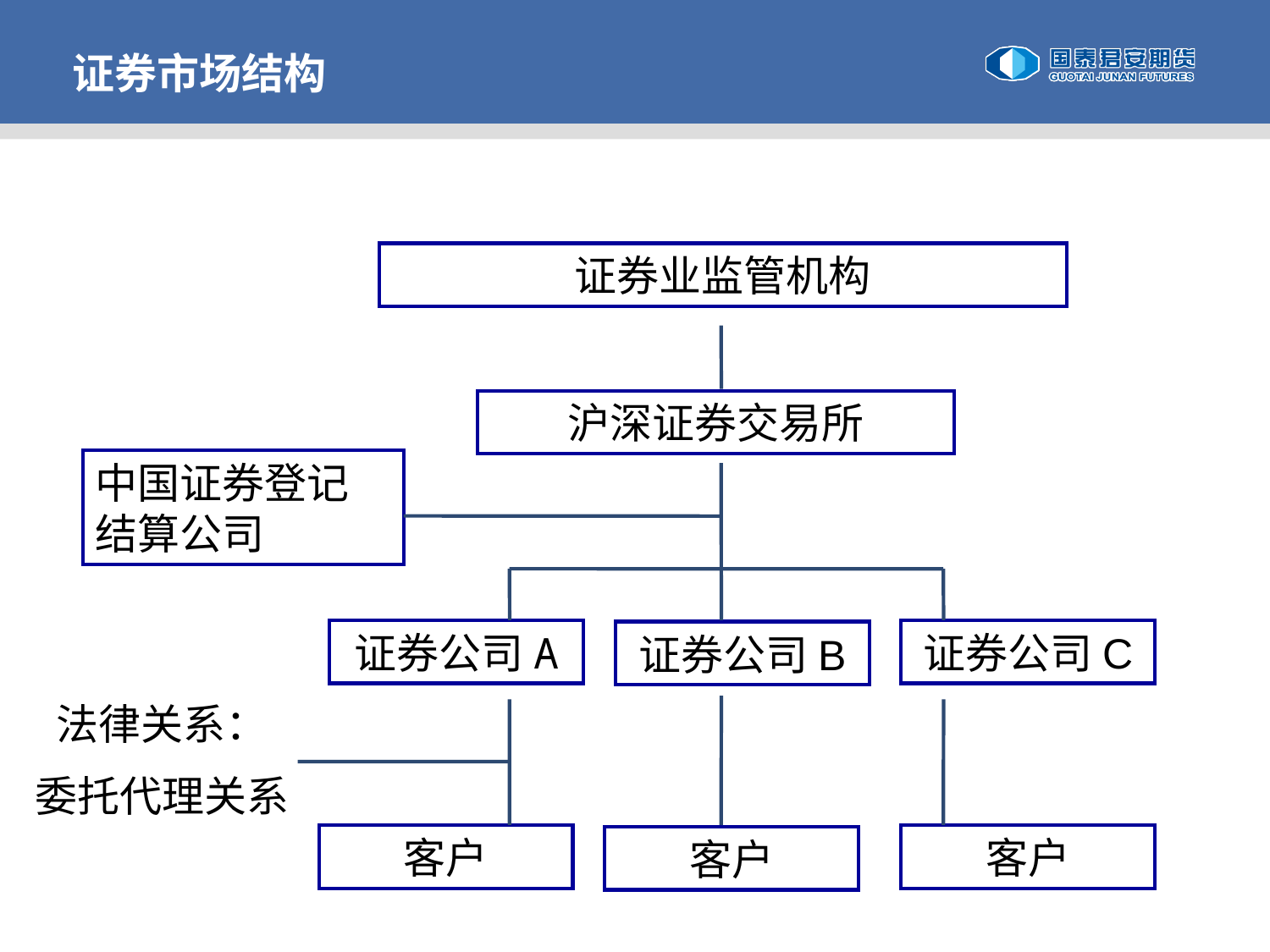

证券市场结构
证券业监管机构

沪深证券交易所
中国证券登记结算公司

证券公司A
证券公司C
证券公司B

法律关系：
委托代理关系

客户
客户
客户